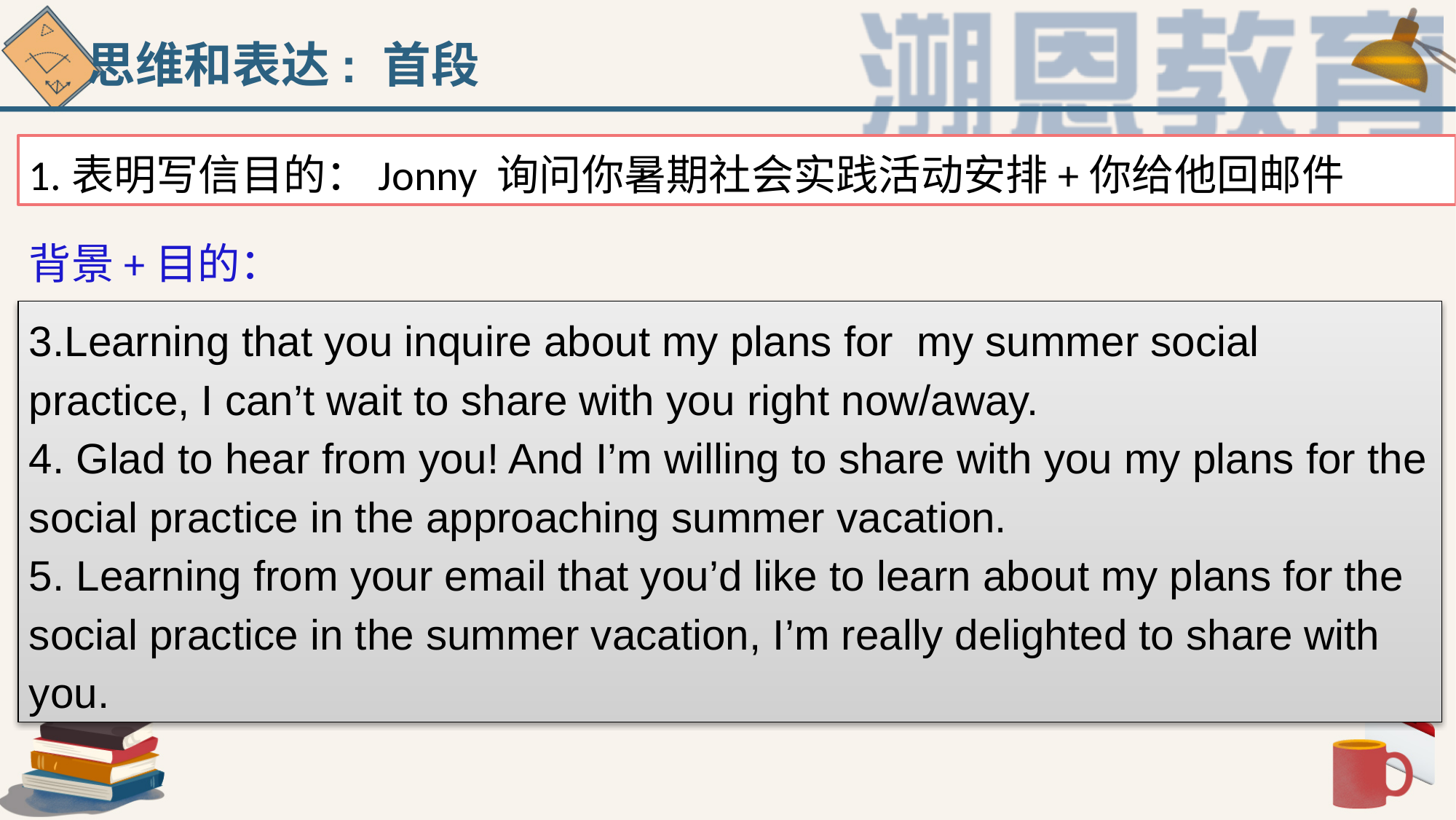

思维和表达: 首段

1.表明写信目的：Jonny 询问你暑期社会实践活动安排+你给他回邮件
背景+目的：
3.Learning that you inquire about my plans for  my summer social practice, I can’t wait to share with you right now/away.
4. Glad to hear from you! And I’m willing to share with you my plans for the social practice in the approaching summer vacation.
5. Learning from your email that you’d like to learn about my plans for the social practice in the summer vacation, I’m really delighted to share with you.